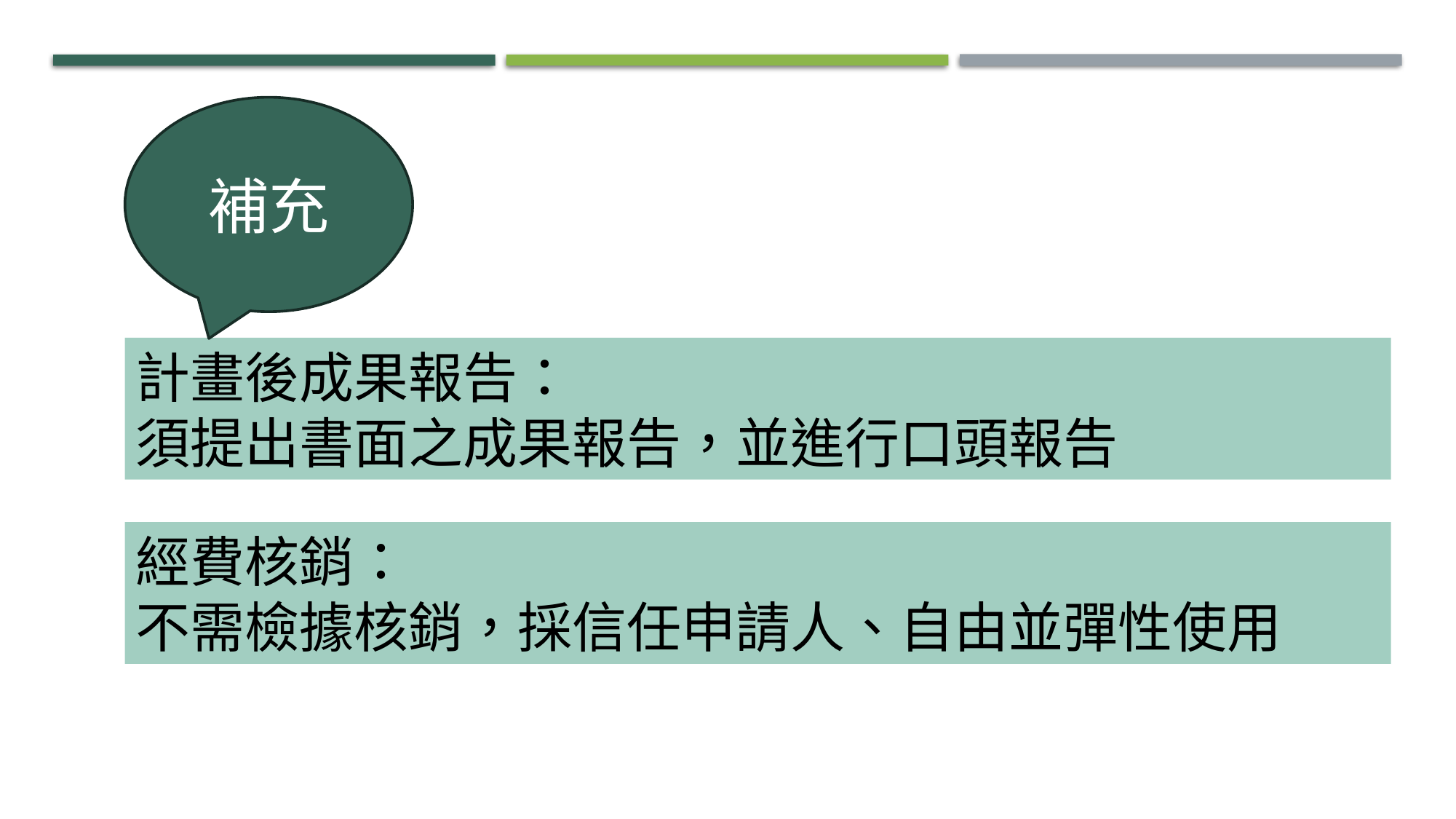

補充
計畫後成果報告：
須提出書面之成果報告，並進行口頭報告
經費核銷：
不需檢據核銷，採信任申請人、自由並彈性使用